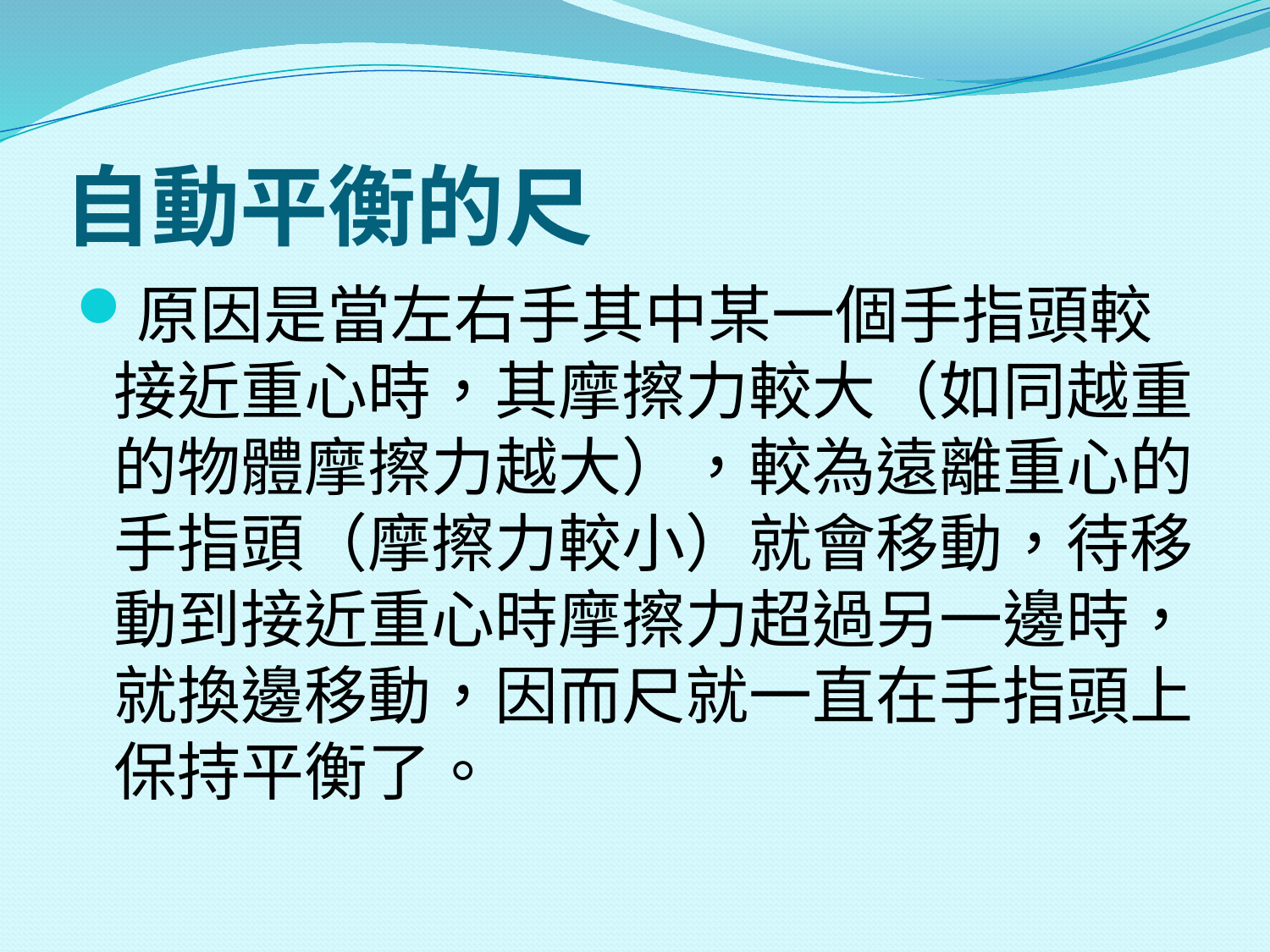

# 自動平衡的尺
原因是當左右手其中某一個手指頭較接近重心時，其摩擦力較大（如同越重的物體摩擦力越大），較為遠離重心的手指頭（摩擦力較小）就會移動，待移動到接近重心時摩擦力超過另一邊時，就換邊移動，因而尺就一直在手指頭上保持平衡了。